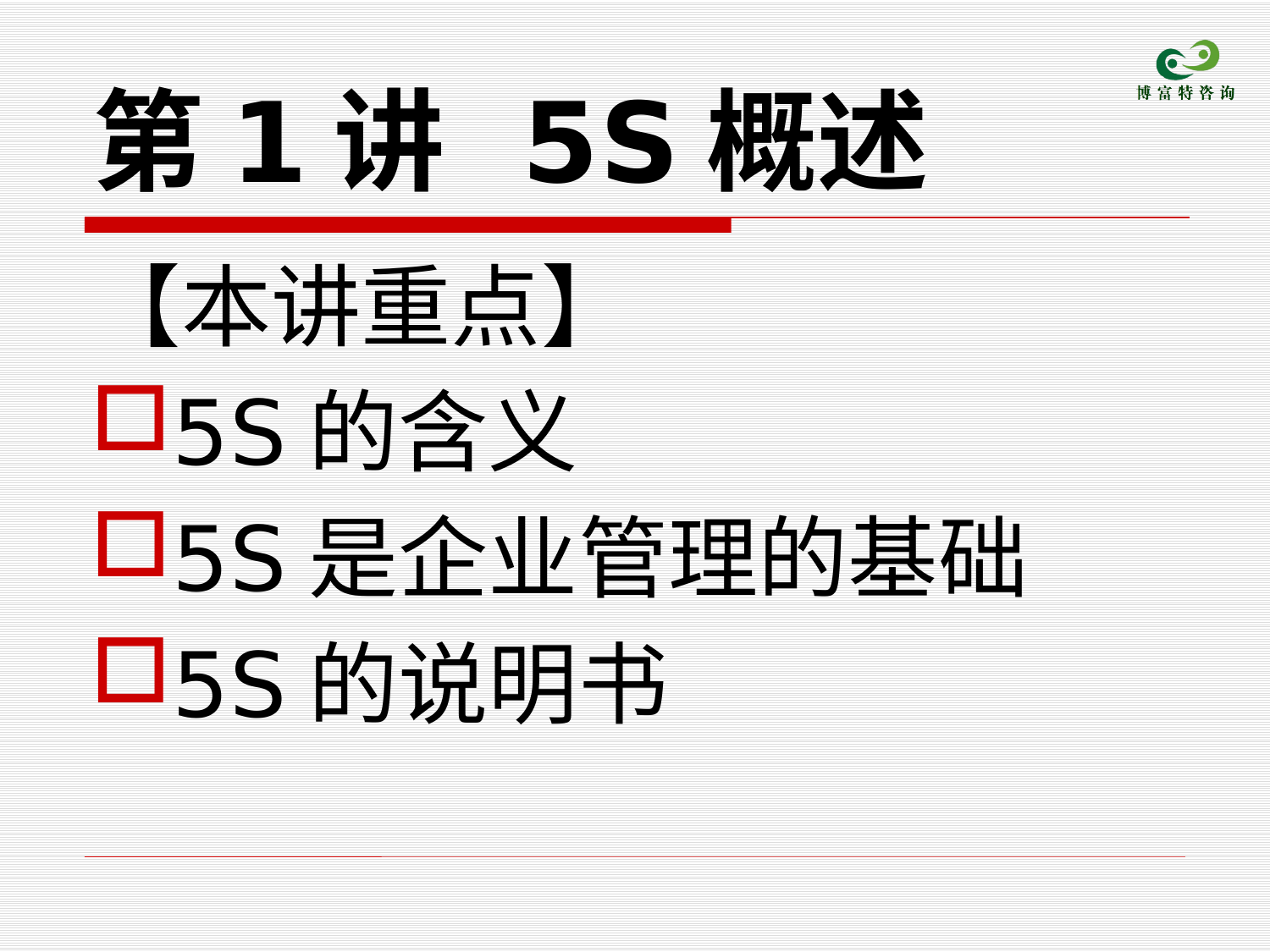

# 第1讲  5S概述
【本讲重点】
5S的含义
5S是企业管理的基础
5S的说明书
3